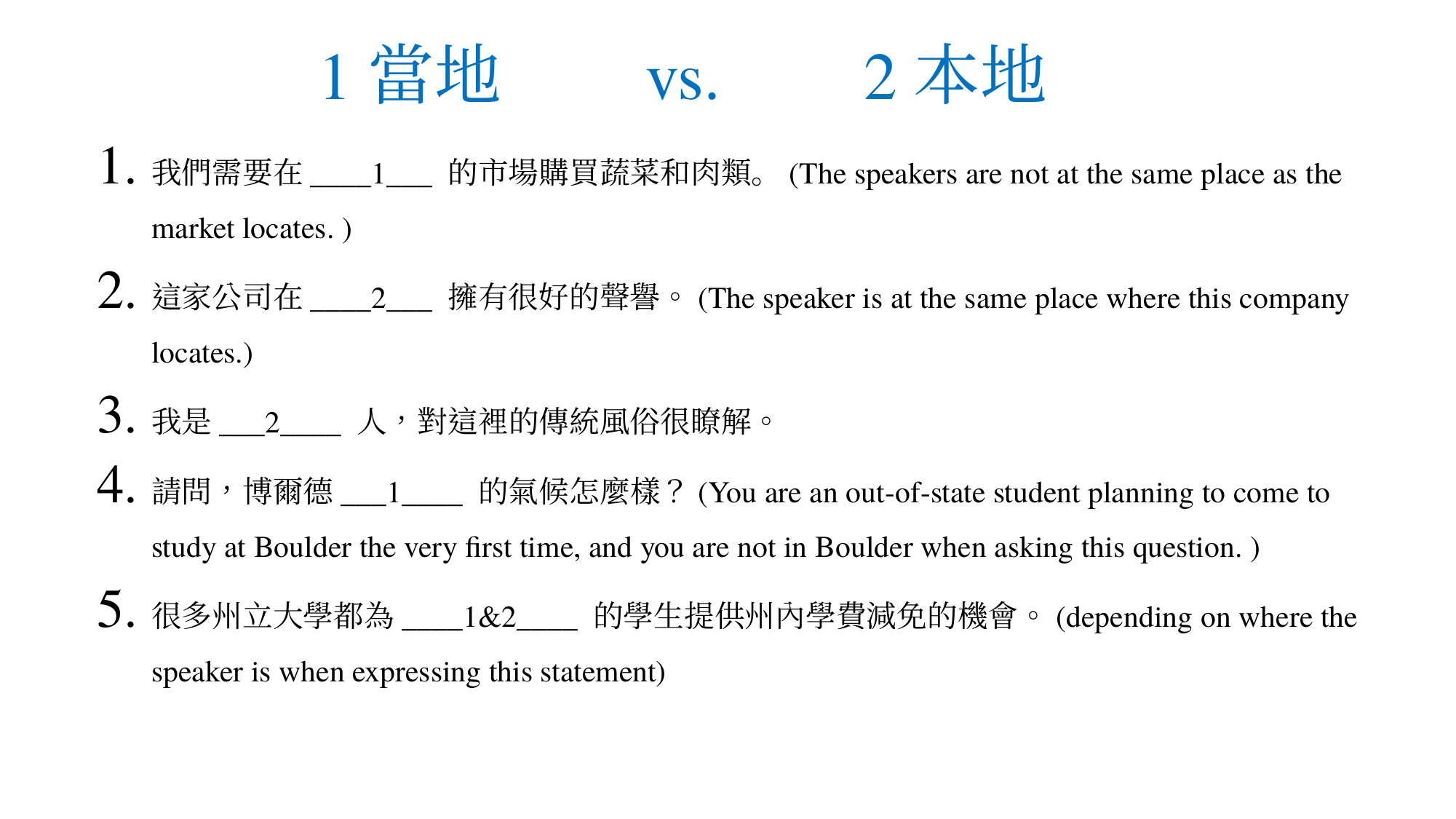

# 1當地		vs.		2本地
我們需要在____1___ 的市場購買蔬菜和肉類。(The speakers are not at the same place as the market locates. )
這家公司在____2___ 擁有很好的聲譽。(The speaker is at the same place where this company locates.)
我是___2____ 人，對這裡的傳統風俗很瞭解。
請問，博爾德___1____ 的氣候怎麼樣？(You are an out-of-state student planning to come to study at Boulder the very first time, and you are not in Boulder when asking this question. )
很多州立大學都為____1&2____ 的學生提供州內學費減免的機會。(depending on where the speaker is when expressing this statement)